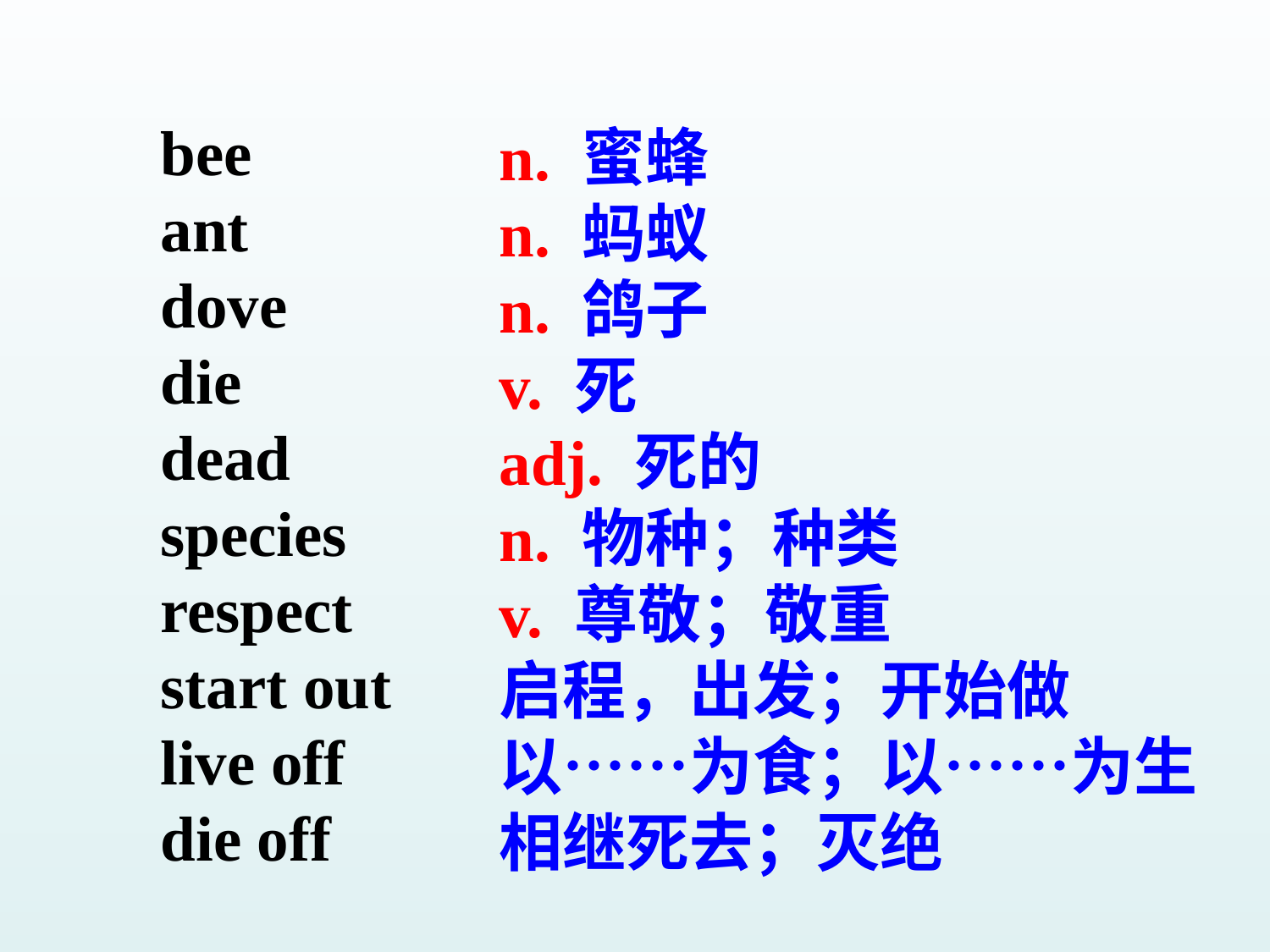

bee
ant
dove
die
dead
species
respect
start out
live off
die off
n. 蜜蜂
n. 蚂蚁
n. 鸽子
v. 死
adj. 死的
n. 物种；种类
v. 尊敬；敬重
启程，出发；开始做
以……为食；以……为生
相继死去；灭绝